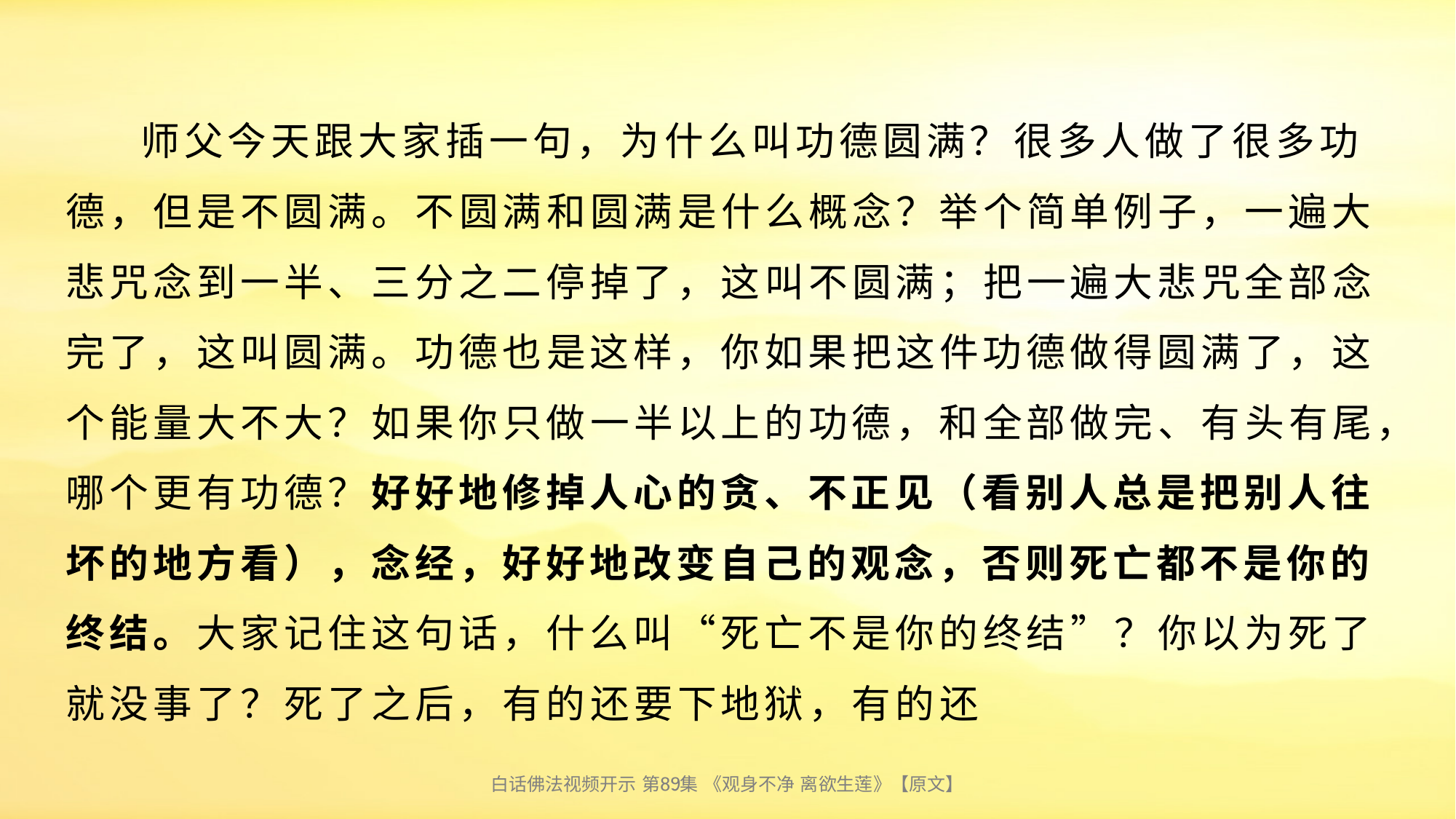

# 师父今天跟大家插一句，为什么叫功德圆满？很多人做了很多功德，但是不圆满。不圆满和圆满是什么概念？举个简单例子，一遍大悲咒念到一半、三分之二停掉了，这叫不圆满；把一遍大悲咒全部念完了，这叫圆满。功德也是这样，你如果把这件功德做得圆满了，这个能量大不大？如果你只做一半以上的功德，和全部做完、有头有尾，哪个更有功德？好好地修掉人心的贪、不正见（看别人总是把别人往坏的地方看），念经，好好地改变自己的观念，否则死亡都不是你的终结。大家记住这句话，什么叫“死亡不是你的终结”？你以为死了就没事了？死了之后，有的还要下地狱，有的还
白话佛法视频开示 第89集 《观身不净 离欲生莲》【原文】